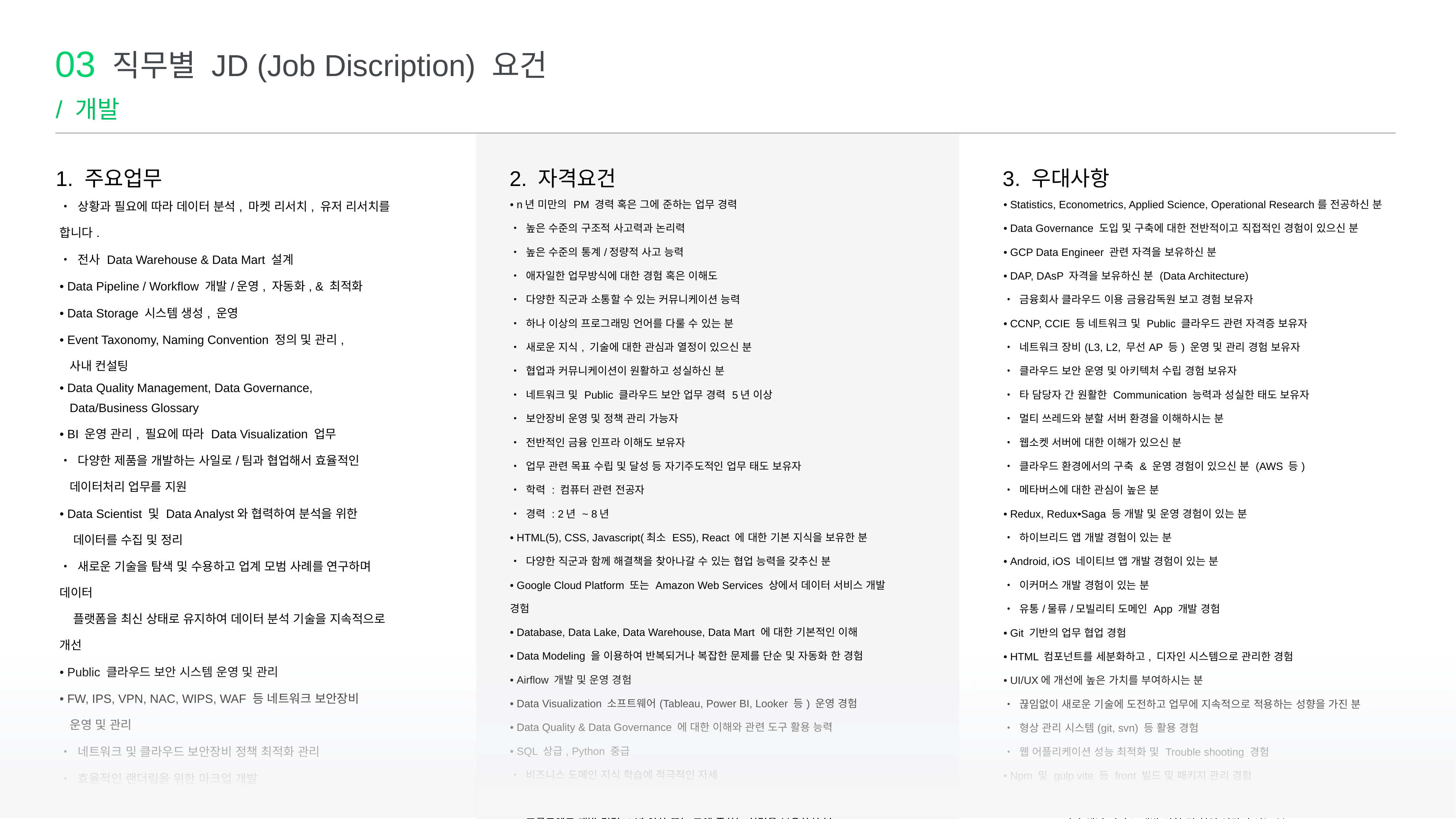

직무별 JD (Job Discription) 요건
03
/ 개발
1. 주요업무

2. 자격요건
3. 우대사항
| • 상황과 필요에 따라 데이터 분석, 마켓 리서치, 유저 리서치를 합니다. |
| --- |
| • 전사 Data Warehouse & Data Mart 설계 |
| • Data Pipeline / Workflow 개발/운영, 자동화, & 최적화 |
| • Data Storage 시스템 생성, 운영 |
| • Event Taxonomy, Naming Convention 정의 및 관리, 사내 컨설팅 |
| • Data Quality Management, Data Governance, Data/Business Glossary |
| • BI 운영 관리, 필요에 따라 Data Visualization 업무 |
| • 다양한 제품을 개발하는 사일로/팀과 협업해서 효율적인 데이터처리 업무를 지원 |
| • Data Scientist 및 Data Analyst와 협력하여 분석을 위한 데이터를 수집 및 정리 |
| • 새로운 기술을 탐색 및 수용하고 업계 모범 사례를 연구하며 데이터 플랫폼을 최신 상태로 유지하여 데이터 분석 기술을 지속적으로 개선 |
| • Public 클라우드 보안 시스템 운영 및 관리 |
| • FW, IPS, VPN, NAC, WIPS, WAF 등 네트워크 보안장비 운영 및 관리 |
| • 네트워크 및 클라우드 보안장비 정책 최적화 관리 |
| • 효율적인 랜더링을 위한 마크업 개발 |
| • UI/UX의 서비스 일관성 리소스를 제어하기 위한 표준화 작업 |
| • 프론트엔드 개발 환경을 개선하고, 표준 공통 컴포넌트 제작 작업 |
| • 프론트엔드 신기술 PoC 수행, 기술 기반의 새로운 기회 탐색 |
| • 웹 UI 개발 및 운영(HTML/CSS/JS) |
| • React.js기반 공통 UI 컴포넌트 개발 및 운영 |
| • 확장성을 고려한 공통 가이드 작업 및 웹표준 컴포넌트 개발 |
| • 퍼블리싱 업무표준화를 통한 디자인 시스템 구축 |
| • n년 미만의 PM 경력 혹은 그에 준하는 업무 경력 |
| --- |
| • 높은 수준의 구조적 사고력과 논리력 |
| • 높은 수준의 통계/정량적 사고 능력 |
| • 애자일한 업무방식에 대한 경험 혹은 이해도 |
| • 다양한 직군과 소통할 수 있는 커뮤니케이션 능력 |
| • 하나 이상의 프로그래밍 언어를 다룰 수 있는 분 |
| • 새로운 지식, 기술에 대한 관심과 열정이 있으신 분 |
| • 협업과 커뮤니케이션이 원활하고 성실하신 분 |
| • 네트워크 및 Public 클라우드 보안 업무 경력 5년 이상 |
| • 보안장비 운영 및 정책 관리 가능자 |
| • 전반적인 금융 인프라 이해도 보유자 |
| • 업무 관련 목표 수립 및 달성 등 자기주도적인 업무 태도 보유자 |
| • 학력 : 컴퓨터 관련 전공자 |
| • 경력 : 2년 ~ 8년 |
| • HTML(5), CSS, Javascript(최소 ES5), React 에 대한 기본 지식을 보유한 분 |
| • 다양한 직군과 함께 해결책을 찾아나갈 수 있는 협업 능력을 갖추신 분 |
| • Google Cloud Platform 또는 Amazon Web Services 상에서 데이터 서비스 개발 경험 |
| • Database, Data Lake, Data Warehouse, Data Mart 에 대한 기본적인 이해 |
| • Data Modeling 을 이용하여 반복되거나 복잡한 문제를 단순 및 자동화 한 경험 |
| • Airflow 개발 및 운영 경험 |
| • Data Visualization 소프트웨어(Tableau, Power BI, Looker 등) 운영 경험 |
| • Data Quality & Data Governance 에 대한 이해와 관련 도구 활용 능력 |
| • SQL 상급, Python 중급 |
| • 비즈니스 도메인 지식 학습에 적극적인 자세 |
| • 비즈니스, 프로덕트, 개발자 등 이해관계자들과의 유연한 커뮤니케이션 |
| • 프론트엔드 개발 경력 3년 이상 또는 그에 준하는 실력을 보유하신 분 |
| • HTML, CSS 등의 W3C 웹 표준 규격에 대한 이해 |
| • Front•End Framework(React, Vue 등) 개발 경험 |
| • 해당 경력이 5년 ~ 10년 이하인 분 |
| • HTML5, CSS3, JavaScript, jQuery를 이용한 퍼블리싱 경험이 있는 분 |
| • React 활용 UI 컴포넌트 개발 및 표준화 경험이 있는 분 |
| • 모바일 Web & App 서비스 개발 및 프로젝트 경험이 있는 분 |
|  |
|  |
|  |
| • Statistics, Econometrics, Applied Science, Operational Research를 전공하신 분 |
| --- |
| • Data Governance 도입 및 구축에 대한 전반적이고 직접적인 경험이 있으신 분 |
| • GCP Data Engineer 관련 자격을 보유하신 분 |
| • DAP, DAsP 자격을 보유하신 분 (Data Architecture) |
| • 금융회사 클라우드 이용 금융감독원 보고 경험 보유자 |
| • CCNP, CCIE 등 네트워크 및 Public 클라우드 관련 자격증 보유자 |
| • 네트워크 장비(L3, L2, 무선AP 등) 운영 및 관리 경험 보유자 |
| • 클라우드 보안 운영 및 아키텍처 수립 경험 보유자 |
| • 타 담당자 간 원활한 Communication 능력과 성실한 태도 보유자 |
| • 멀티 쓰레드와 분할 서버 환경을 이해하시는 분 |
| • 웹소켓 서버에 대한 이해가 있으신 분 |
| • 클라우드 환경에서의 구축 & 운영 경험이 있으신 분 (AWS 등) |
| • 메타버스에 대한 관심이 높은 분 |
| • Redux, Redux•Saga 등 개발 및 운영 경험이 있는 분 |
| • 하이브리드 앱 개발 경험이 있는 분 |
| • Android, iOS 네이티브 앱 개발 경험이 있는 분 |
| • 이커머스 개발 경험이 있는 분 |
| • 유통/물류/모빌리티 도메인 App 개발 경험 |
| • Git 기반의 업무 협업 경험 |
| • HTML 컴포넌트를 세분화하고, 디자인 시스템으로 관리한 경험 |
| • UI/UX에 개선에 높은 가치를 부여하시는 분 |
| • 끊임없이 새로운 기술에 도전하고 업무에 지속적으로 적용하는 성향을 가진 분 |
| • 형상 관리 시스템(git, svn) 등 활용 경험 |
| • 웹 어플리케이션 성능 최적화 및 Trouble shooting 경험 |
| • Npm 및 gulp vite 등 front 빌드 및 패키지 관리 경험 |
| • 퍼블리싱 업무 효율화를 위한 빌드환경 구축 경험이 있는 분 (Gulp, Webpack 등) |
| • JSP/JAVA 기반 채널 서비스 개발 경험 및 협업 역량이 있는 분 |
| • Material Design 등 Design System에 대한 이해도 높은 분 |
| • Framer / Figma로 협업이 가능하신 분 |
| • 퍼블리싱 업무표준화를 통한 디자인 시스템 구축 경험이 있는 분 |